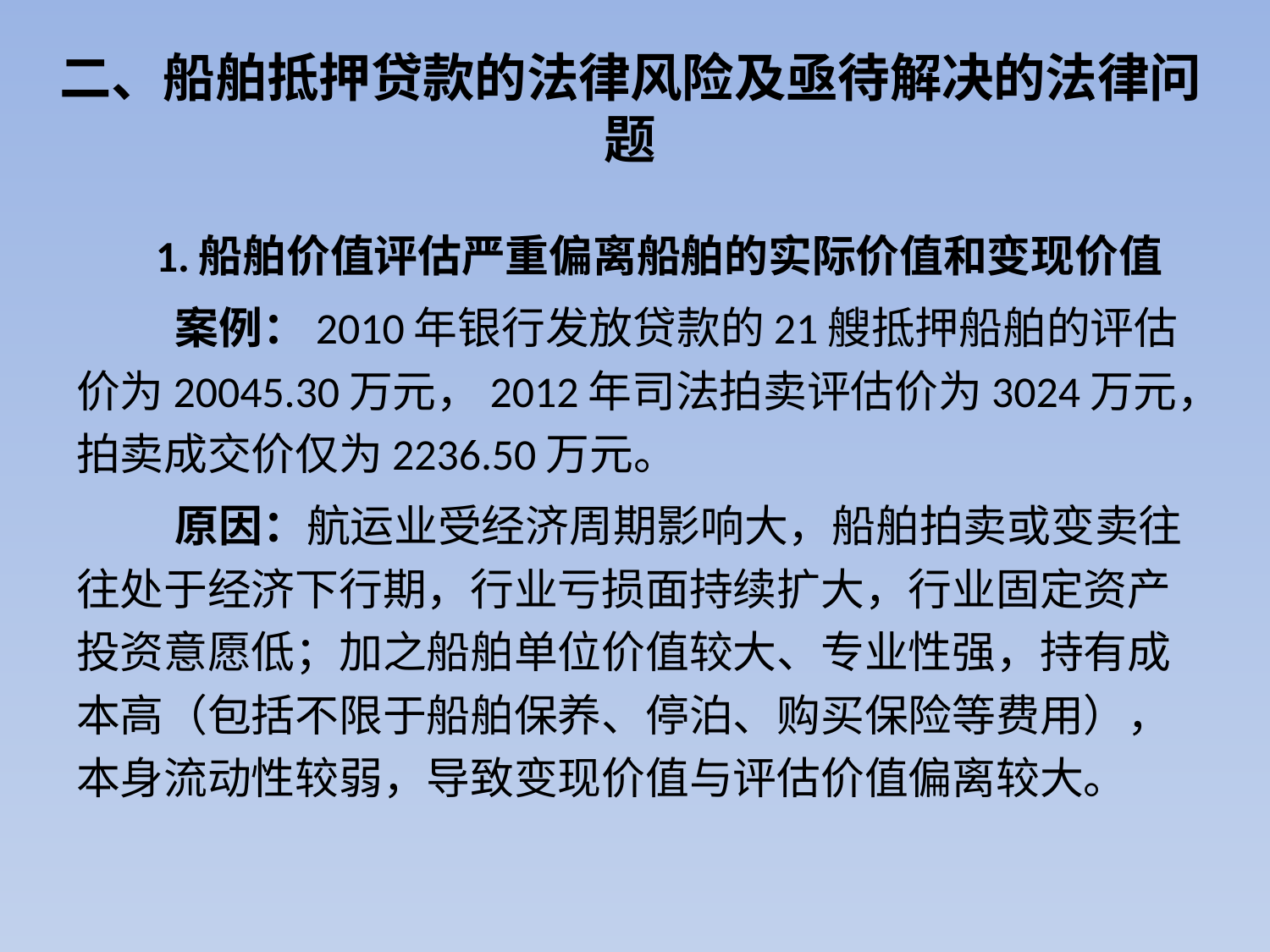

# 二、船舶抵押贷款的法律风险及亟待解决的法律问题
        1.船舶价值评估严重偏离船舶的实际价值和变现价值
         案例：2010年银行发放贷款的21艘抵押船舶的评估价为20045.30万元，2012年司法拍卖评估价为3024万元，拍卖成交价仅为2236.50万元。
         原因：航运业受经济周期影响大，船舶拍卖或变卖往往处于经济下行期，行业亏损面持续扩大，行业固定资产投资意愿低；加之船舶单位价值较大、专业性强，持有成本高（包括不限于船舶保养、停泊、购买保险等费用），本身流动性较弱，导致变现价值与评估价值偏离较大。